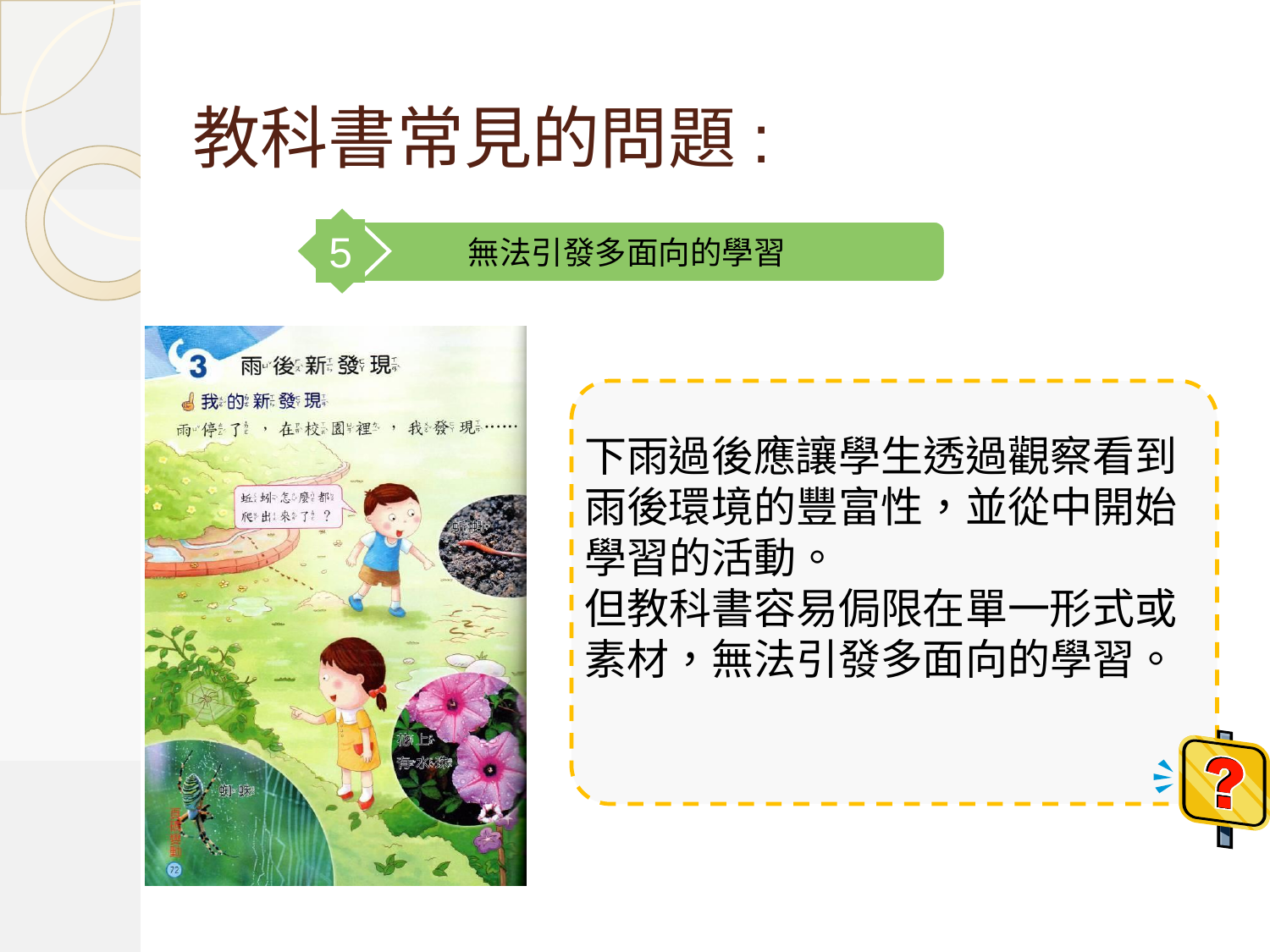

# 教科書常見的問題:

5

無法引發多面向的學習

T

下雨過後應讓學生透過觀察看到雨後環境的豐富性，並從中開始學習的活動。
但教科書容易侷限在單一形式或素材，無法引發多面向的學習。